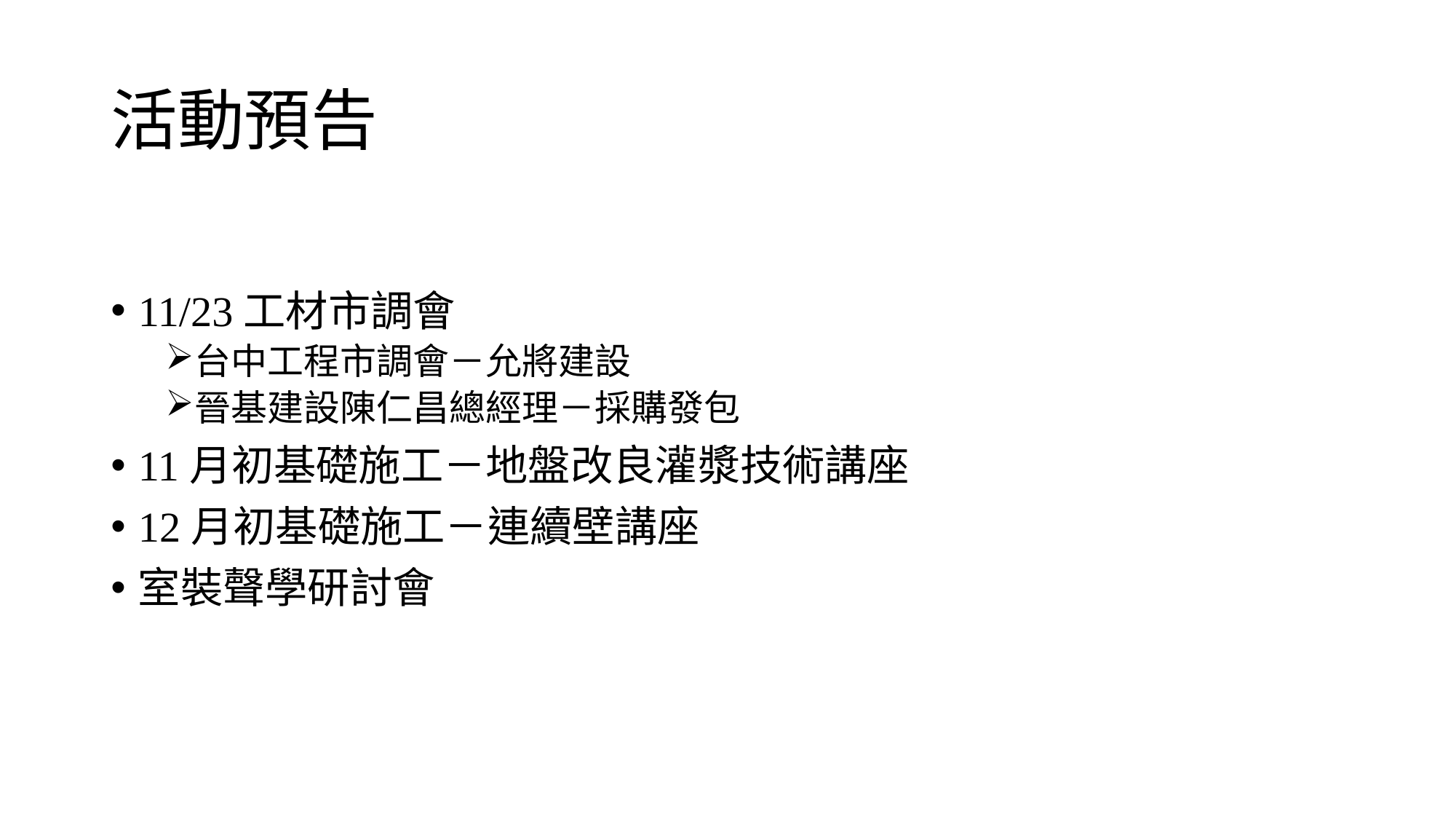

# 活動預告

11/23工材市調會
台中工程市調會－允將建設
晉基建設陳仁昌總經理－採購發包
11月初基礎施工－地盤改良灌漿技術講座
12月初基礎施工－連續壁講座
室裝聲學研討會